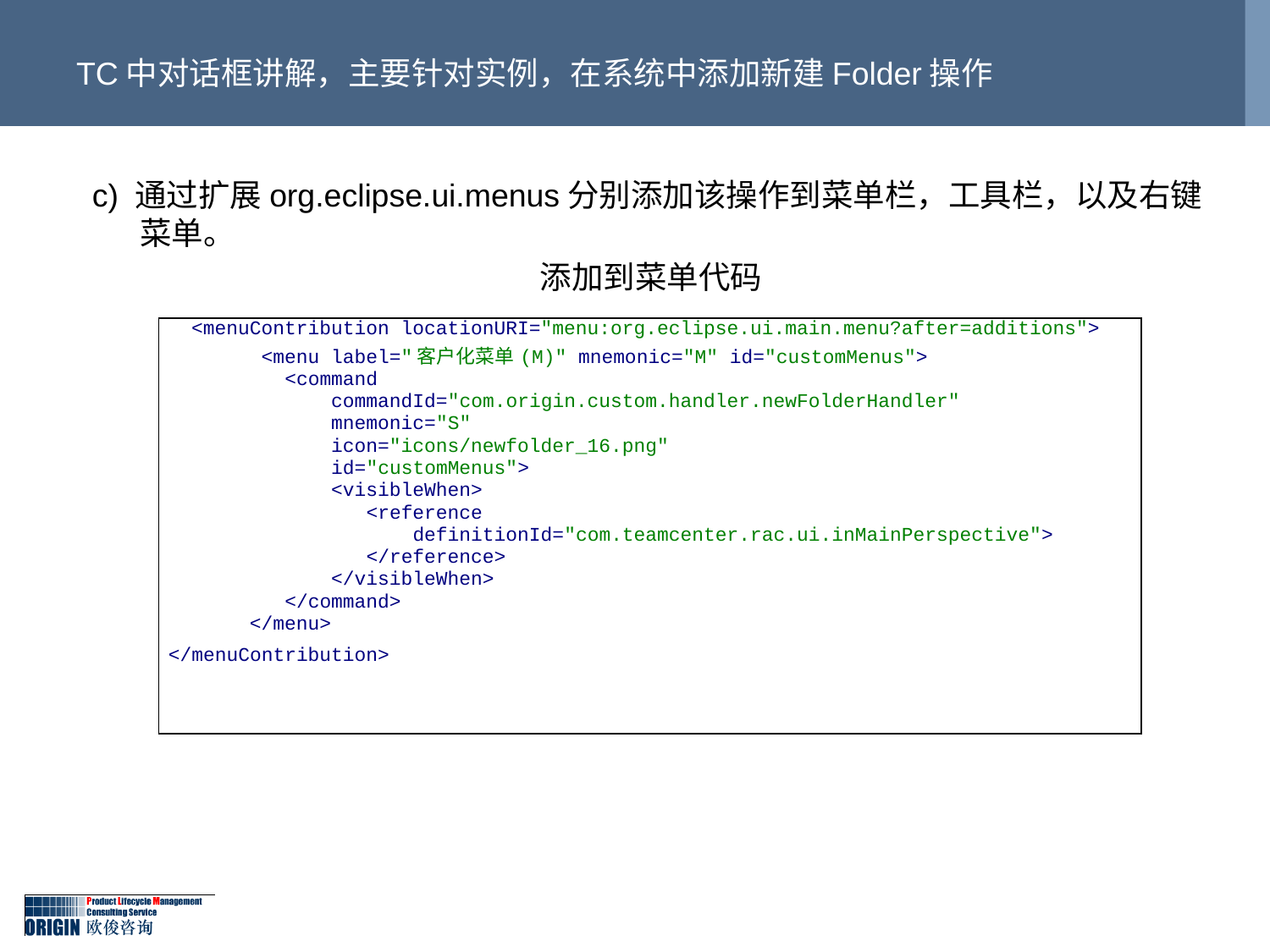

# TC中对话框讲解，主要针对实例，在系统中添加新建Folder操作
c) 通过扩展org.eclipse.ui.menus分别添加该操作到菜单栏，工具栏，以及右键菜单。
添加到菜单代码

| <menuContribution locationURI="menu:org.eclipse.ui.main.menu?after=additions"> <menu label="客户化菜单(M)" mnemonic="M" id="customMenus"> <command commandId="com.origin.custom.handler.newFolderHandler" mnemonic="S" icon="icons/newfolder\_16.png" id="customMenus"> <visibleWhen> <reference definitionId="com.teamcenter.rac.ui.inMainPerspective"> </reference> </visibleWhen> </command> </menu> </menuContribution> |
| --- |